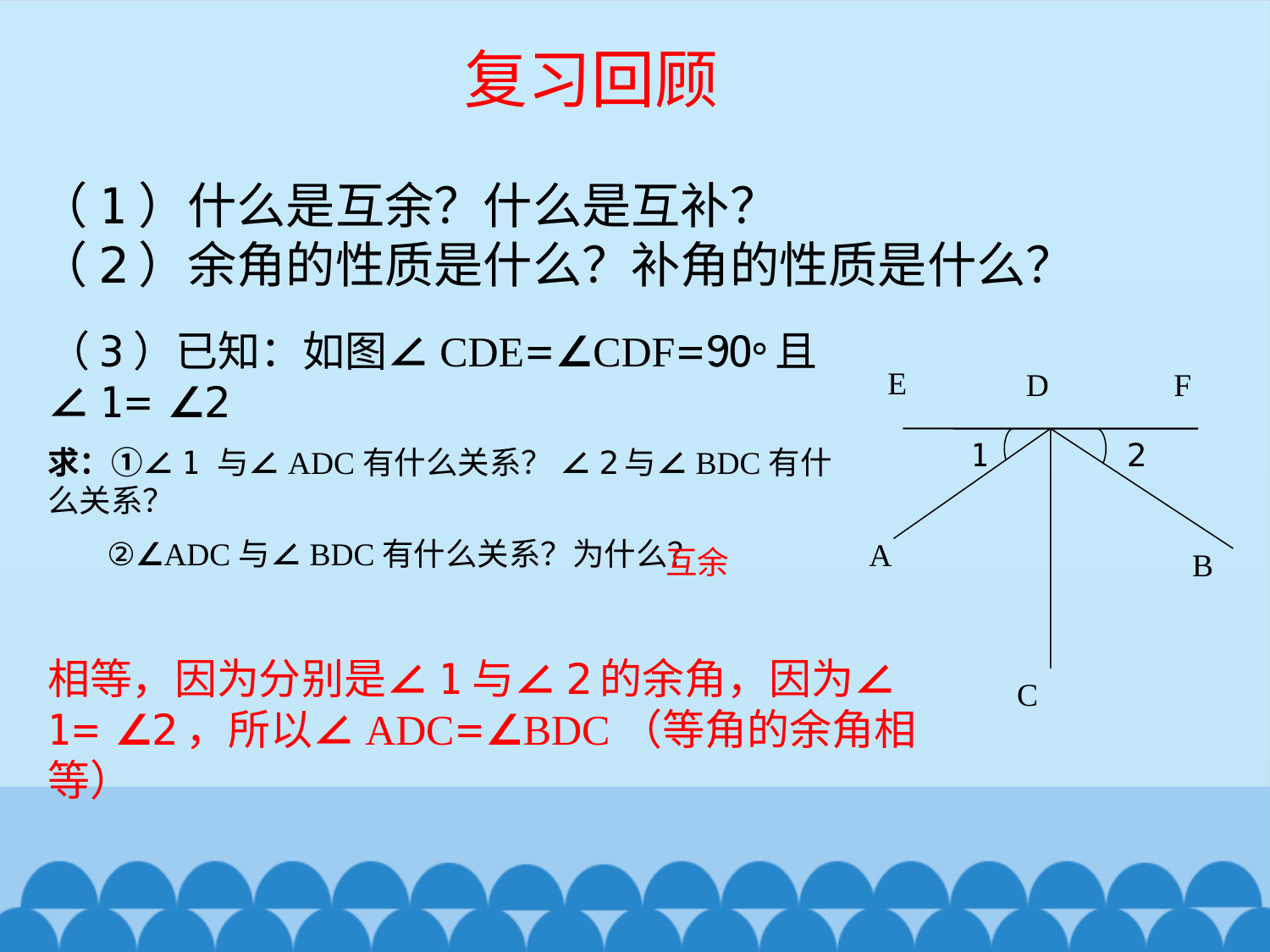

复习回顾
（1）什么是互余？什么是互补？
（2）余角的性质是什么？补角的性质是什么？
（3）已知：如图∠CDE=∠CDF=90°且∠1= ∠2
求：①∠1 与∠ADC有什么关系？ ∠2与∠BDC有什么关系？
      ②∠ADC与∠BDC有什么关系？为什么？
E
D
F

1

2

A
互余
B
相等，因为分别是∠1与∠2的余角，因为∠1= ∠2，所以∠ADC=∠BDC（等角的余角相等）
C